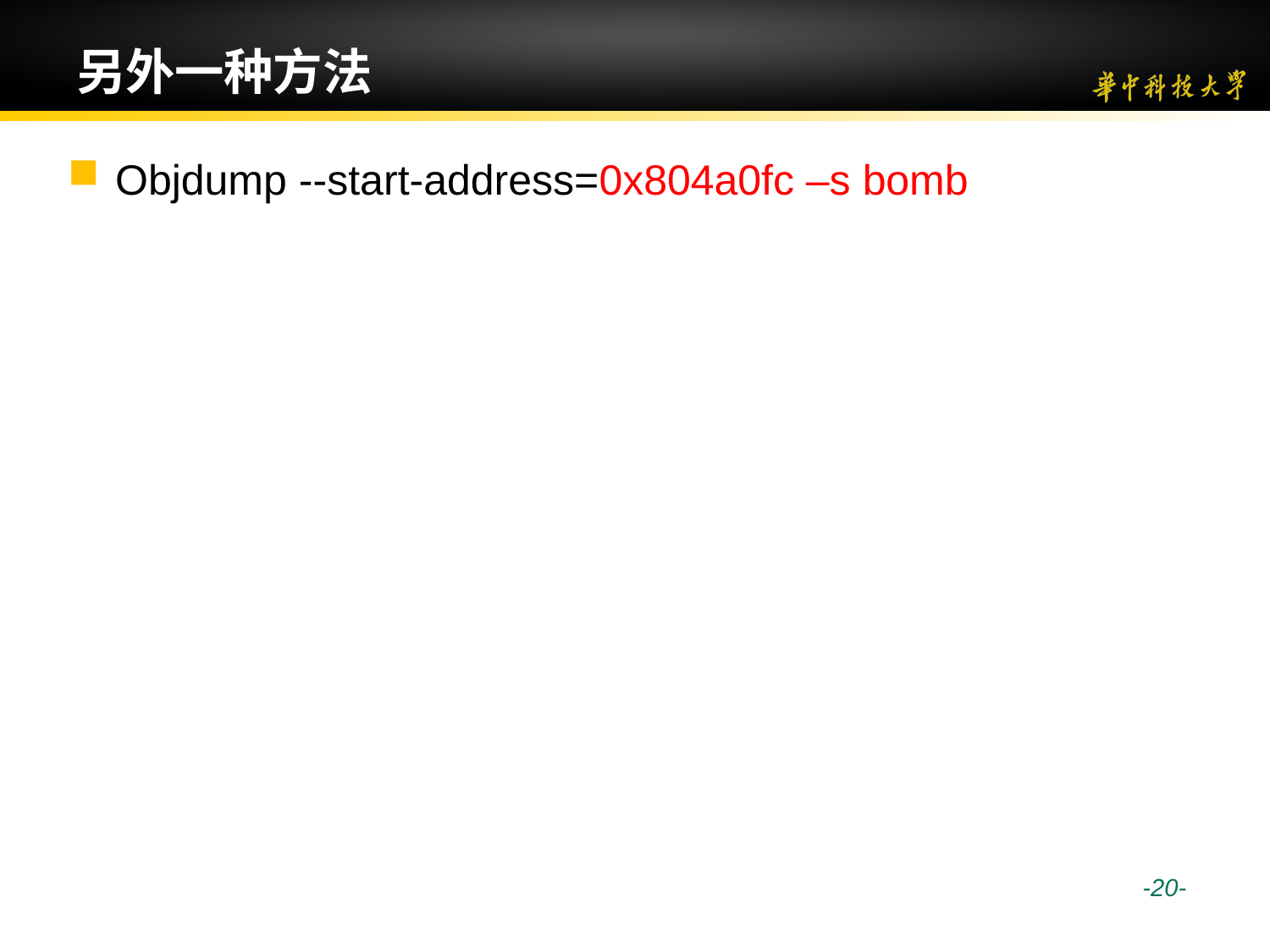

# 另外一种方法
Objdump --start-address=0x804a0fc –s bomb

 -20-